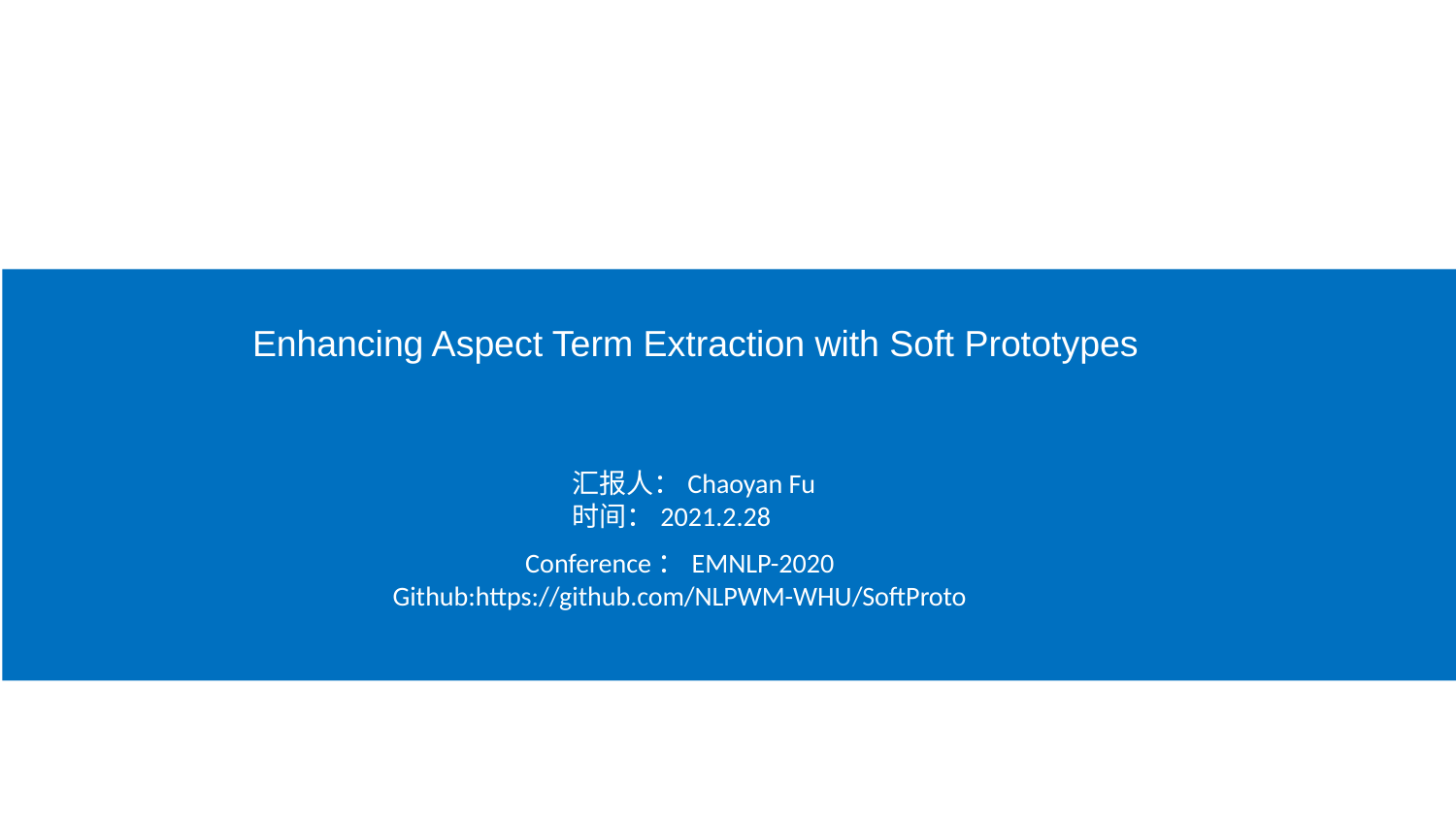

Enhancing Aspect Term Extraction with Soft Prototypes
汇报人：Chaoyan Fu
时间：2021.2.28
Conference：EMNLP-2020
Github:https://github.com/NLPWM-WHU/SoftProto